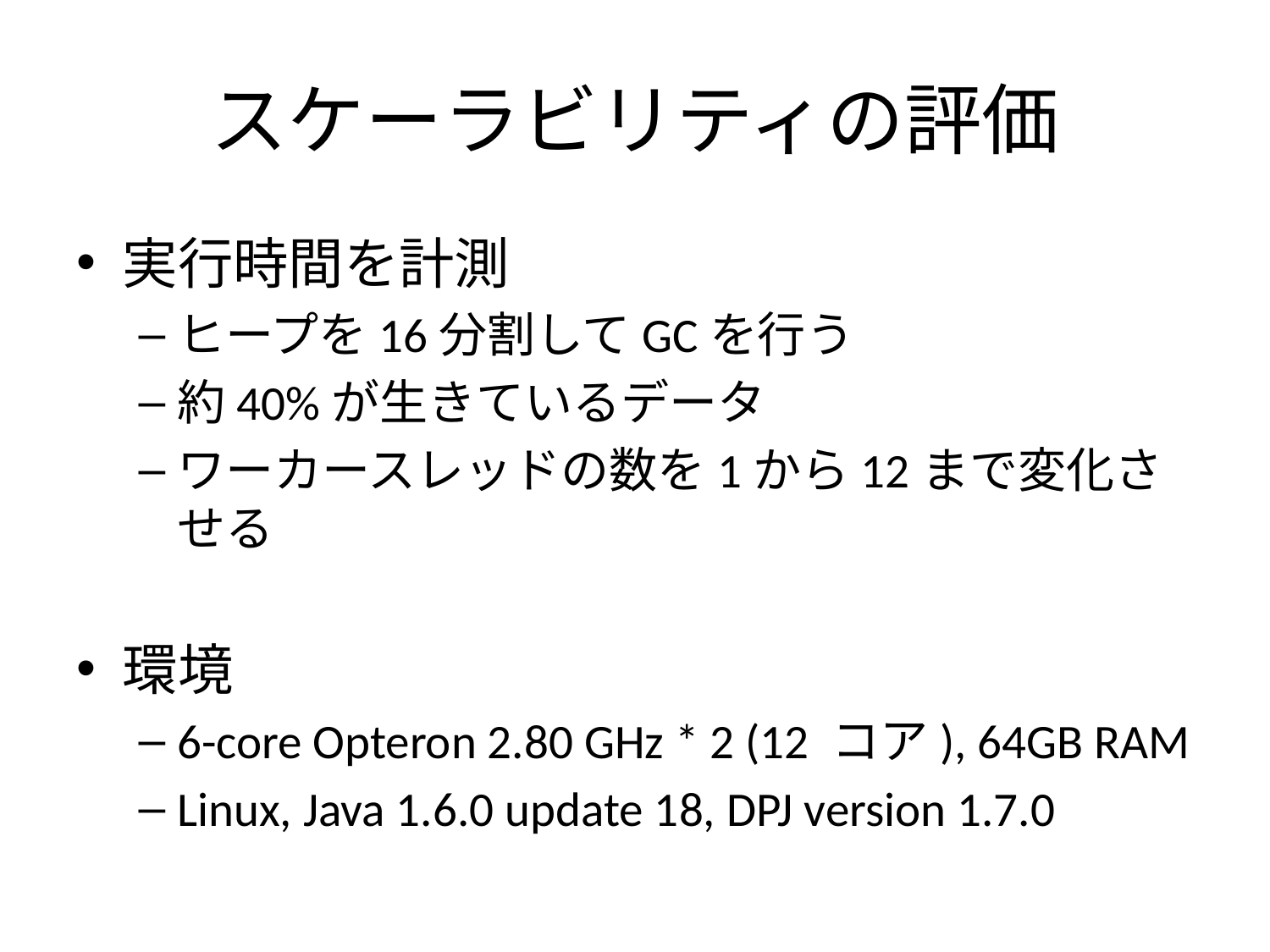

# スケーラビリティの評価
実行時間を計測
ヒープを16分割してGCを行う
約40%が生きているデータ
ワーカースレッドの数を1から12まで変化させる

環境
6-core Opteron 2.80 GHz * 2 (12 コア), 64GB RAM
Linux, Java 1.6.0 update 18, DPJ version 1.7.0